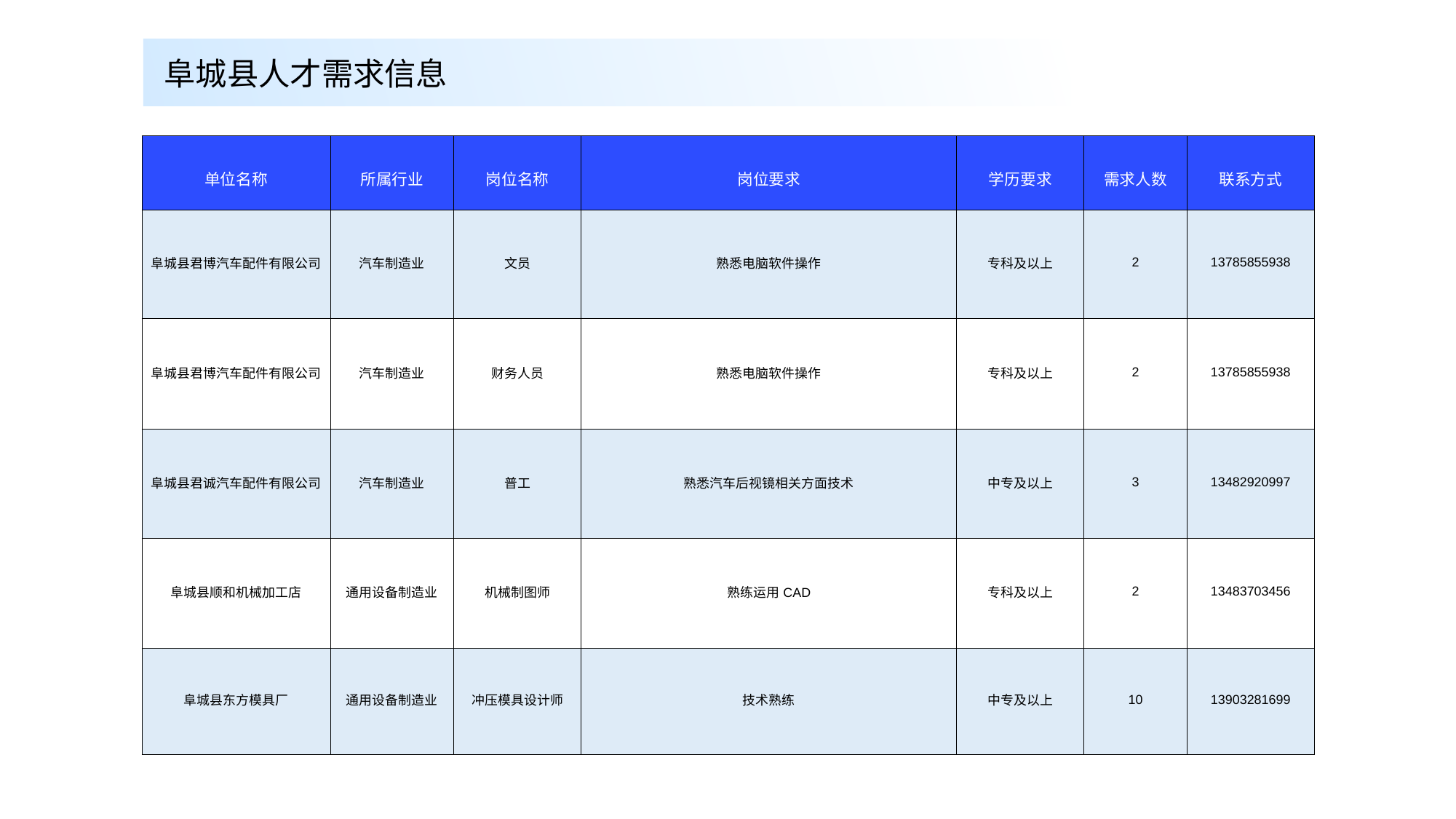

阜城县人才需求信息
| 单位名称 | 所属行业 | 岗位名称 | 岗位要求 | 学历要求 | 需求人数 | 联系方式 |
| --- | --- | --- | --- | --- | --- | --- |
| 阜城县君博汽车配件有限公司 | 汽车制造业 | 文员 | 熟悉电脑软件操作 | 专科及以上 | 2 | 13785855938 |
| 阜城县君博汽车配件有限公司 | 汽车制造业 | 财务人员 | 熟悉电脑软件操作 | 专科及以上 | 2 | 13785855938 |
| 阜城县君诚汽车配件有限公司 | 汽车制造业 | 普工 | 熟悉汽车后视镜相关方面技术 | 中专及以上 | 3 | 13482920997 |
| 阜城县顺和机械加工店 | 通用设备制造业 | 机械制图师 | 熟练运用CAD | 专科及以上 | 2 | 13483703456 |
| 阜城县东方模具厂 | 通用设备制造业 | 冲压模具设计师 | 技术熟练 | 中专及以上 | 10 | 13903281699 |
57